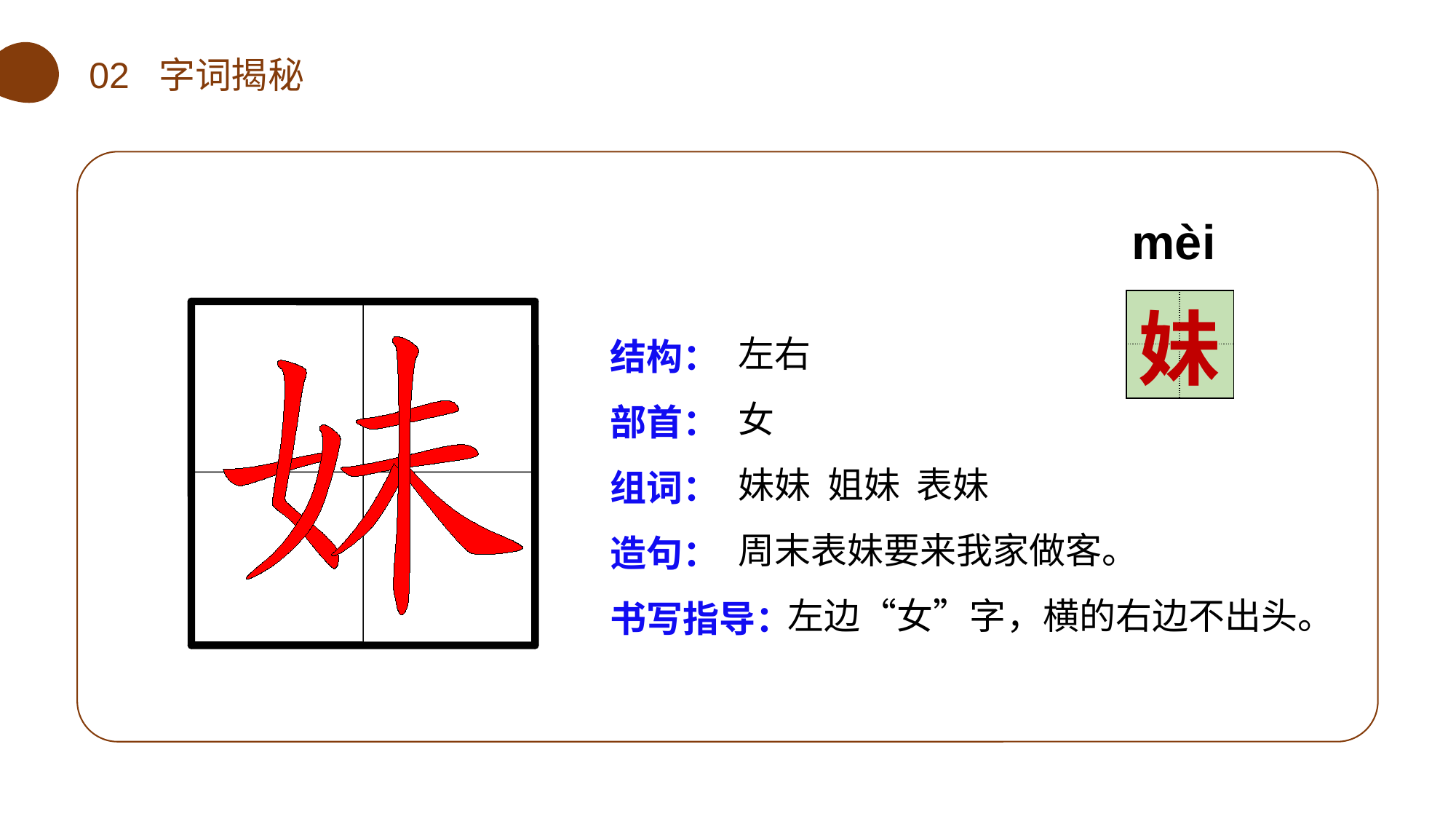

02  字词揭秘
mèi
|  |  |
| --- | --- |
|  |  |
妹

左右
女
妹妹  姐妹  表妹
周末表妹要来我家做客。
     左边“女”字，横的右边不出头。
结构：
部首：
组词：
造句：
书写指导：